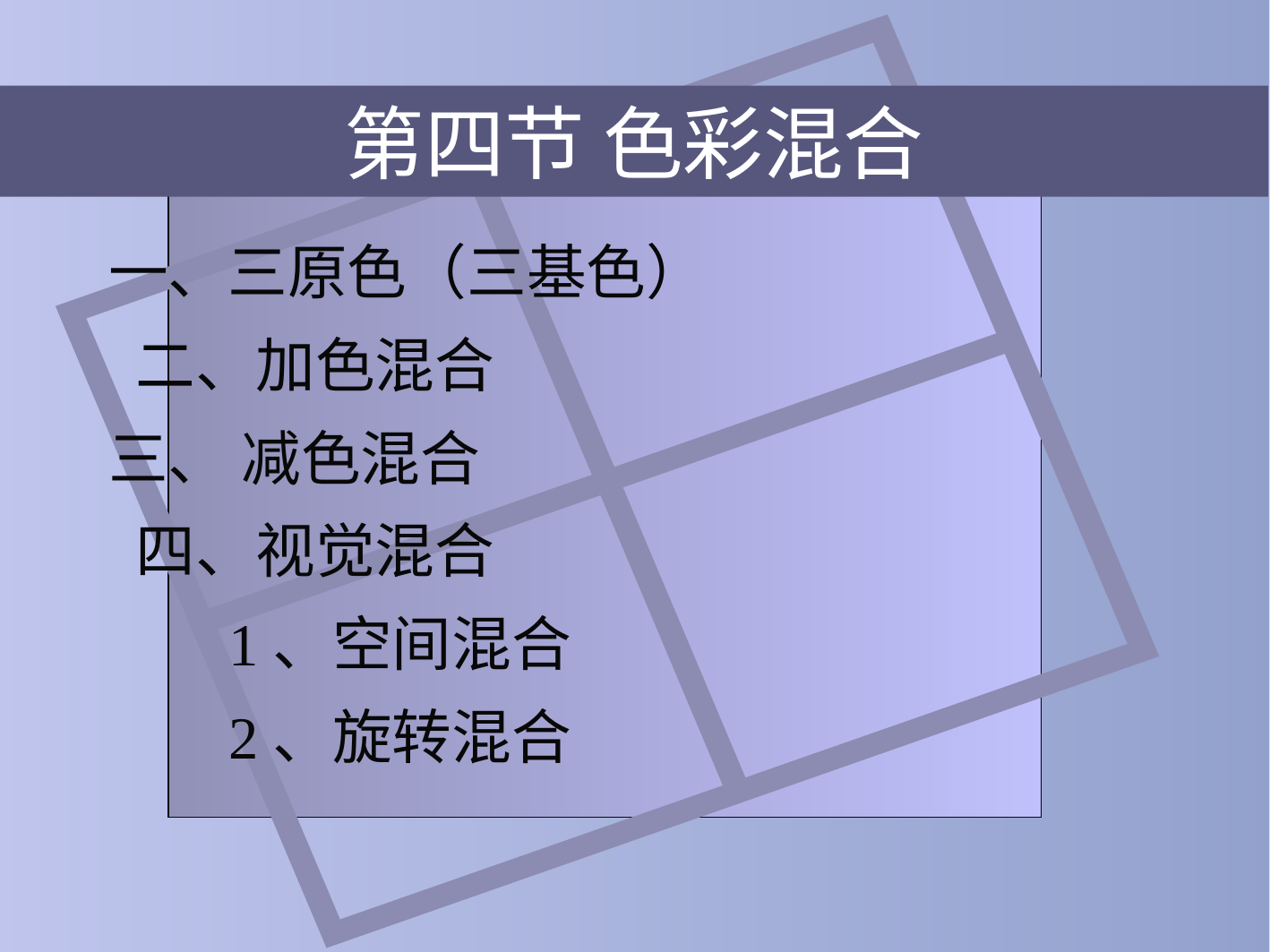

# 第四节 色彩混合
一、三原色（三基色）
 二、加色混合
三、 减色混合
 四、视觉混合
        1、空间混合
        2、旋转混合